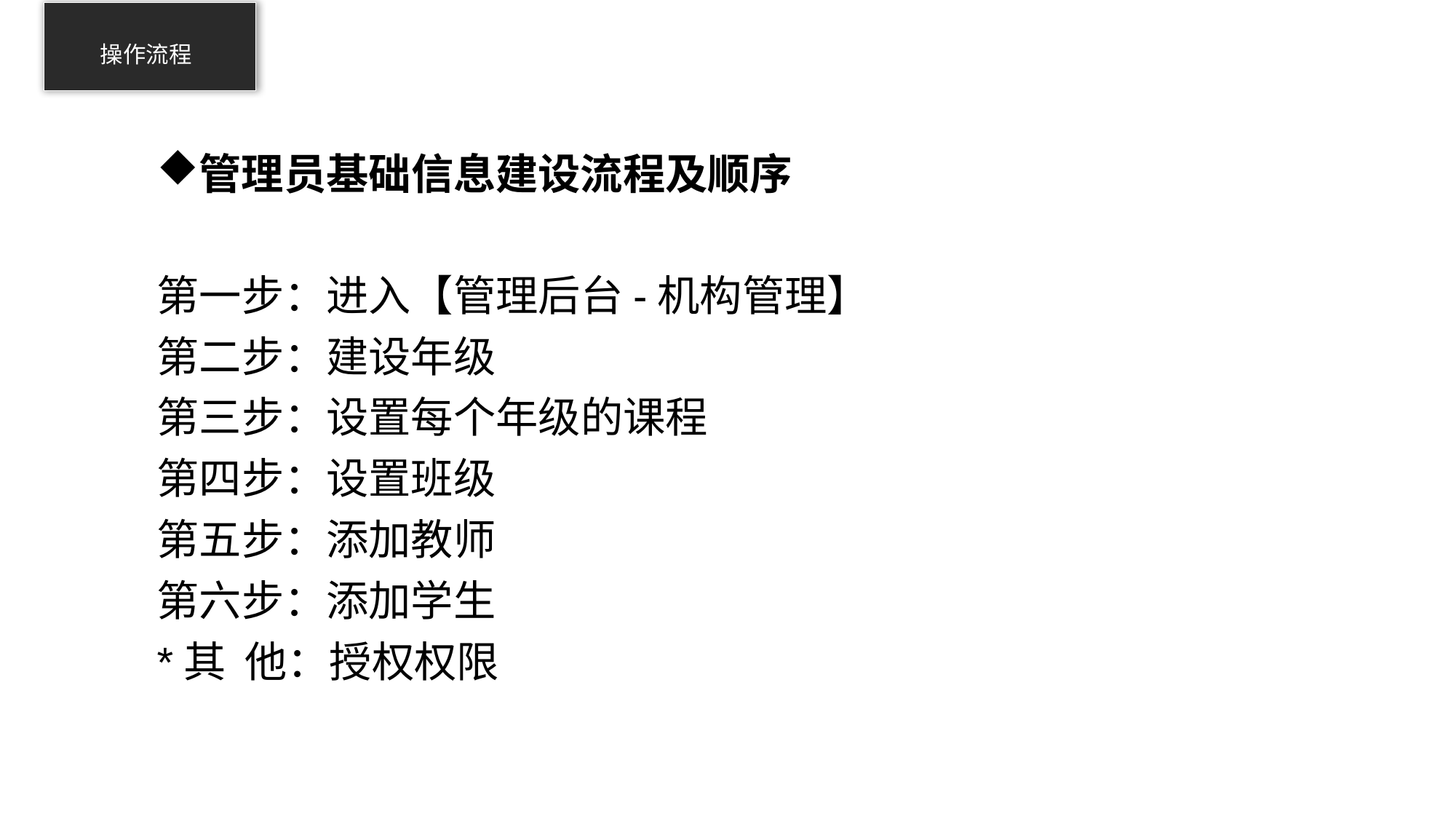

操作流程
管理员基础信息建设流程及顺序

第一步：进入【管理后台-机构管理】
第二步：建设年级
第三步：设置每个年级的课程
第四步：设置班级
第五步：添加教师
第六步：添加学生
*其  他：授权权限